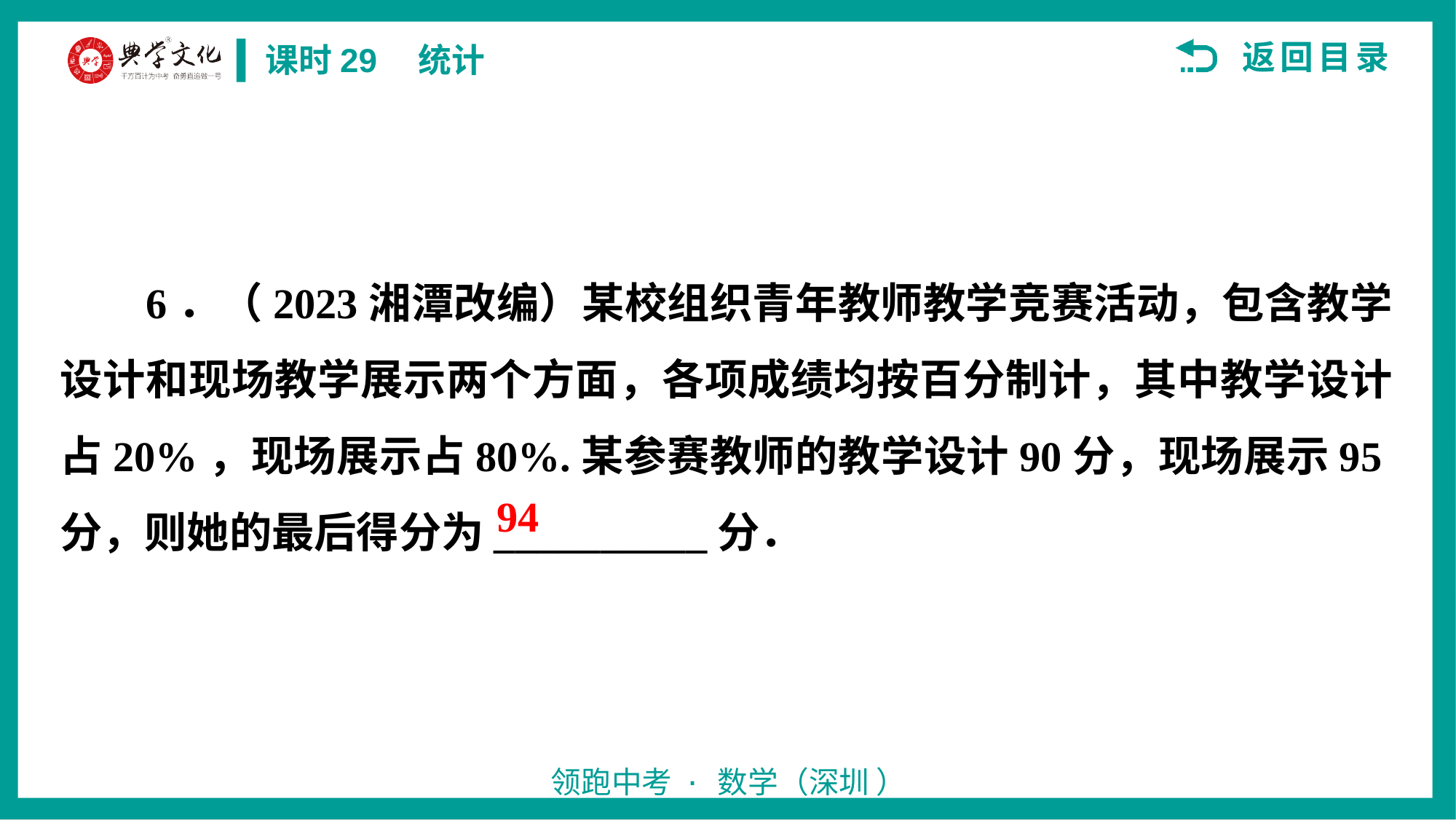

6．（2023湘潭改编）某校组织青年教师教学竞赛活动，包含教学设计和现场教学展示两个方面，各项成绩均按百分制计，其中教学设计占20%，现场展示占80%.某参赛教师的教学设计90分，现场展示95分，则她的最后得分为__________分．
94